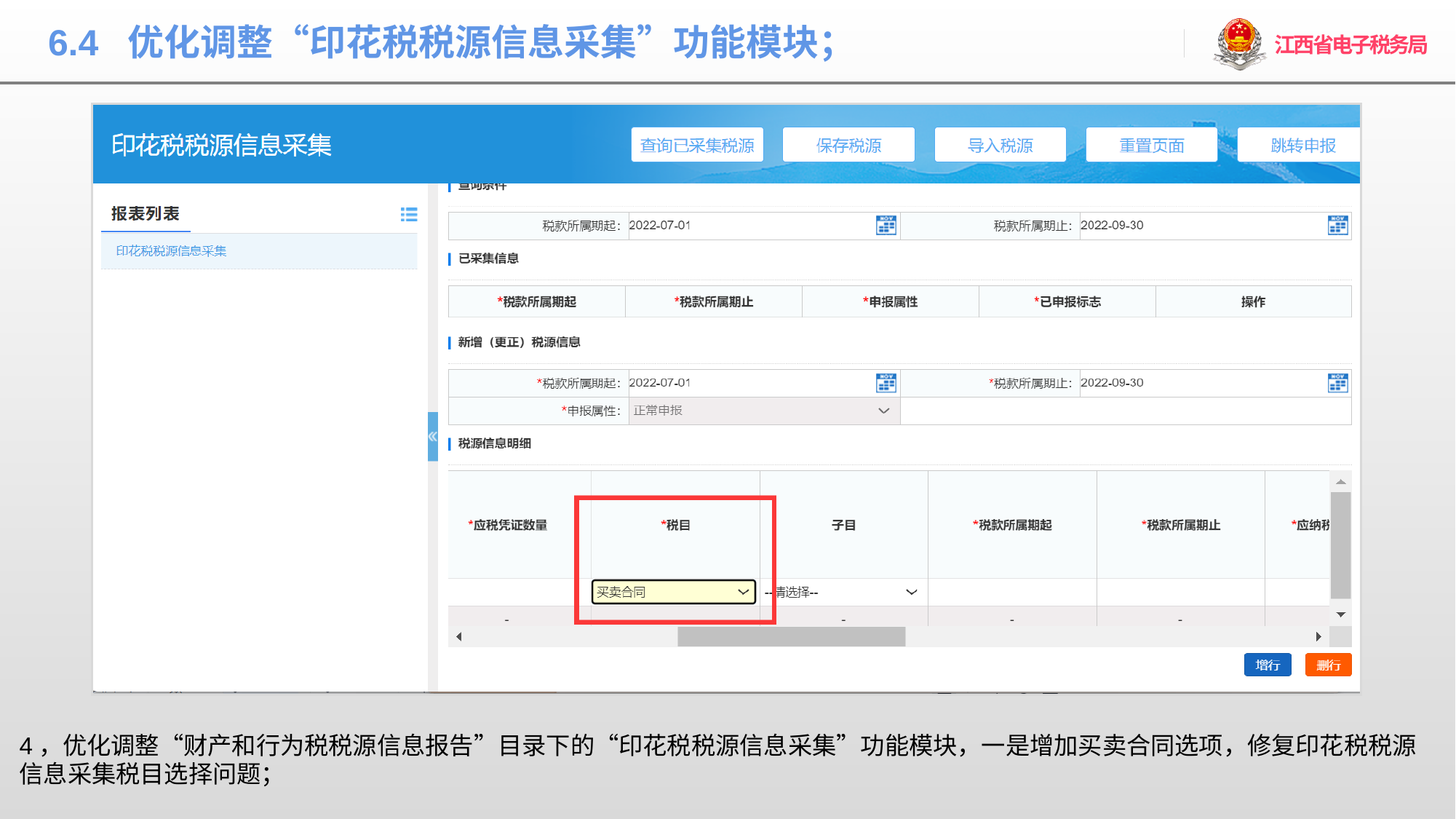

6.4  优化调整“印花税税源信息采集”功能模块；

4，优化调整“财产和行为税税源信息报告”目录下的“印花税税源信息采集”功能模块，一是增加买卖合同选项，修复印花税税源信息采集税目选择问题；